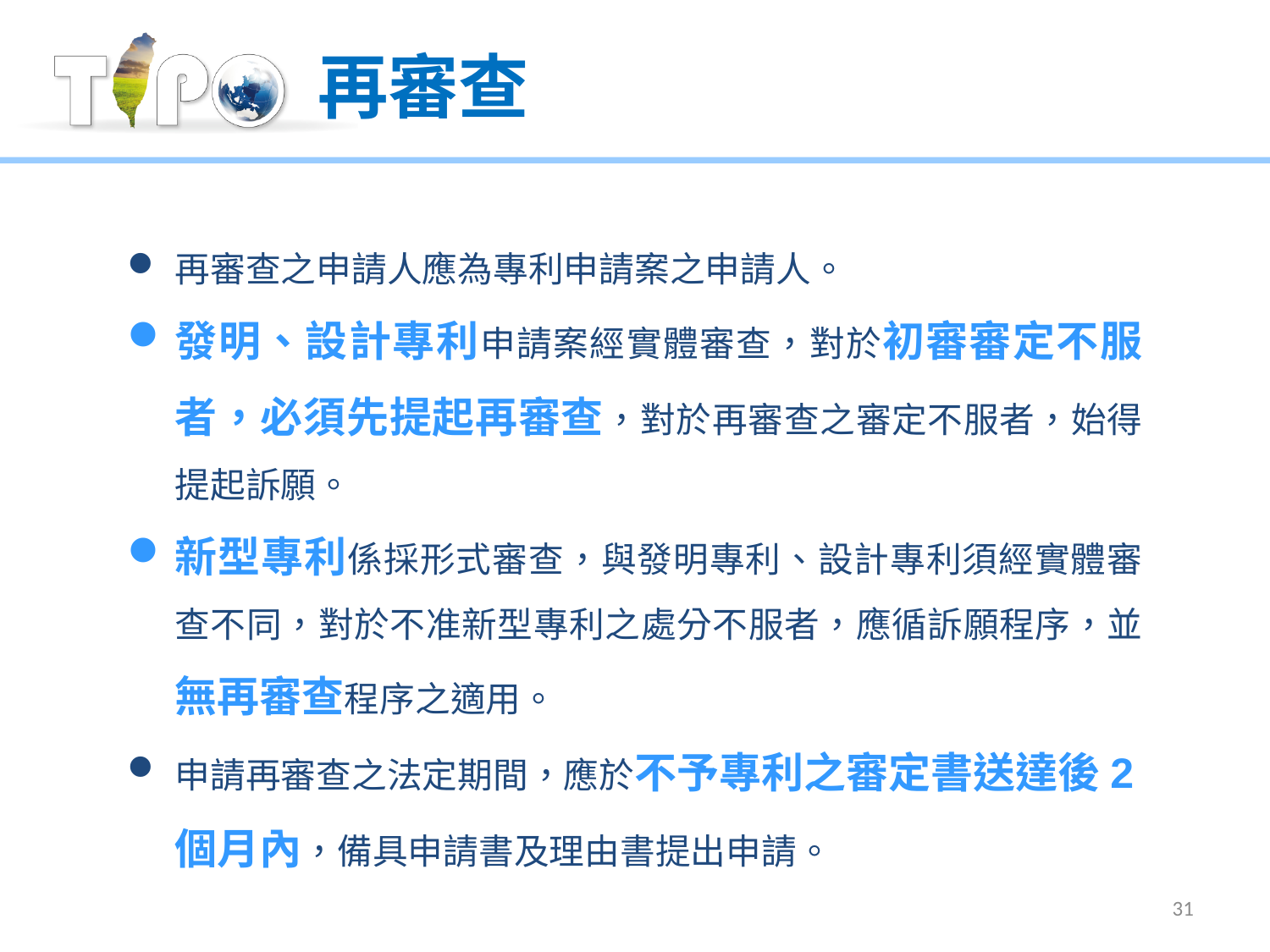

# 再審查
再審查之申請人應為專利申請案之申請人。
發明、設計專利申請案經實體審查，對於初審審定不服者，必須先提起再審查，對於再審查之審定不服者，始得提起訴願。
新型專利係採形式審查，與發明專利、設計專利須經實體審查不同，對於不准新型專利之處分不服者，應循訴願程序，並無再審查程序之適用。
申請再審查之法定期間，應於不予專利之審定書送達後2個月內，備具申請書及理由書提出申請。
31